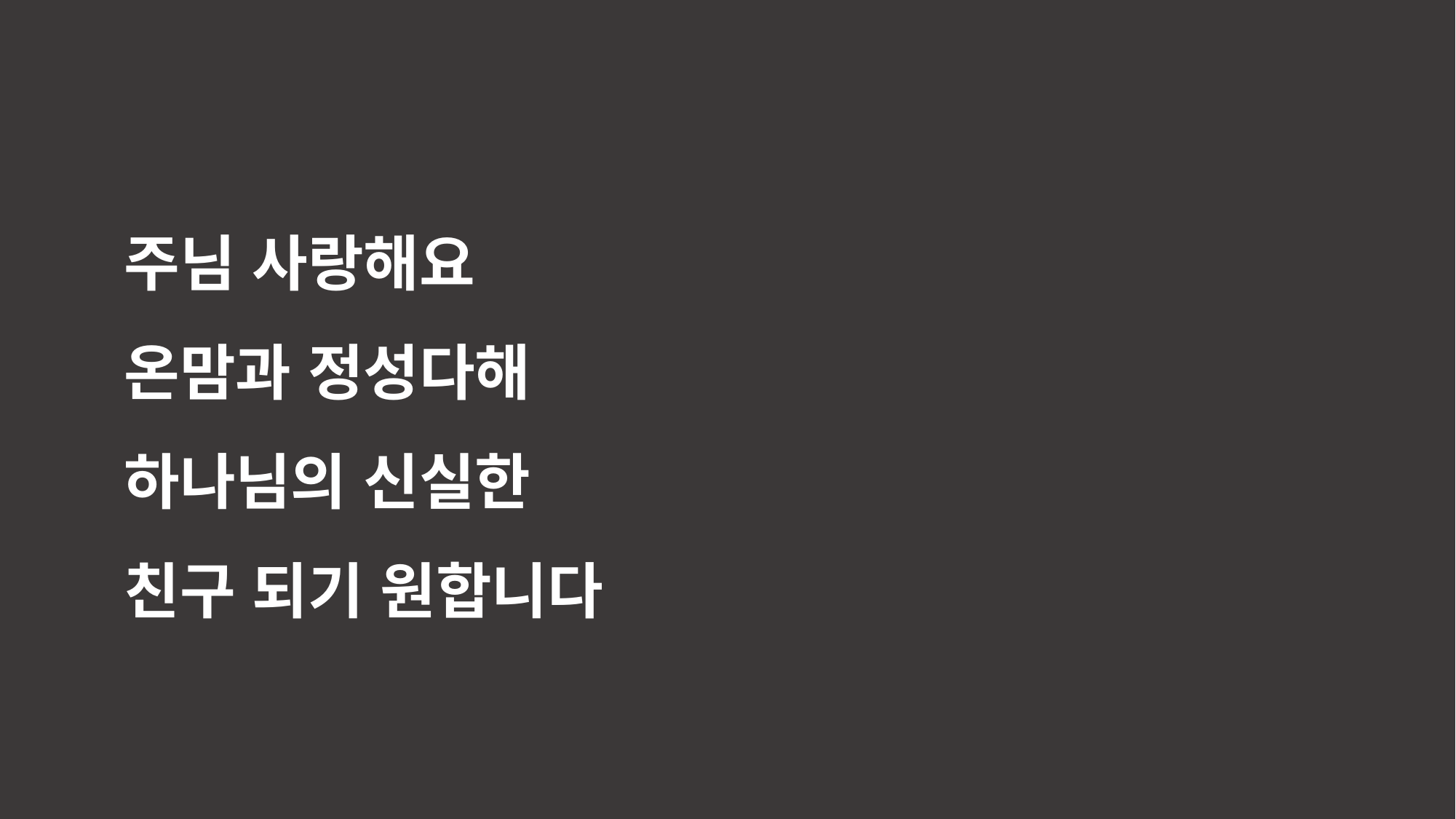

주님 사랑해요
온맘과 정성다해
하나님의 신실한
친구 되기 원합니다